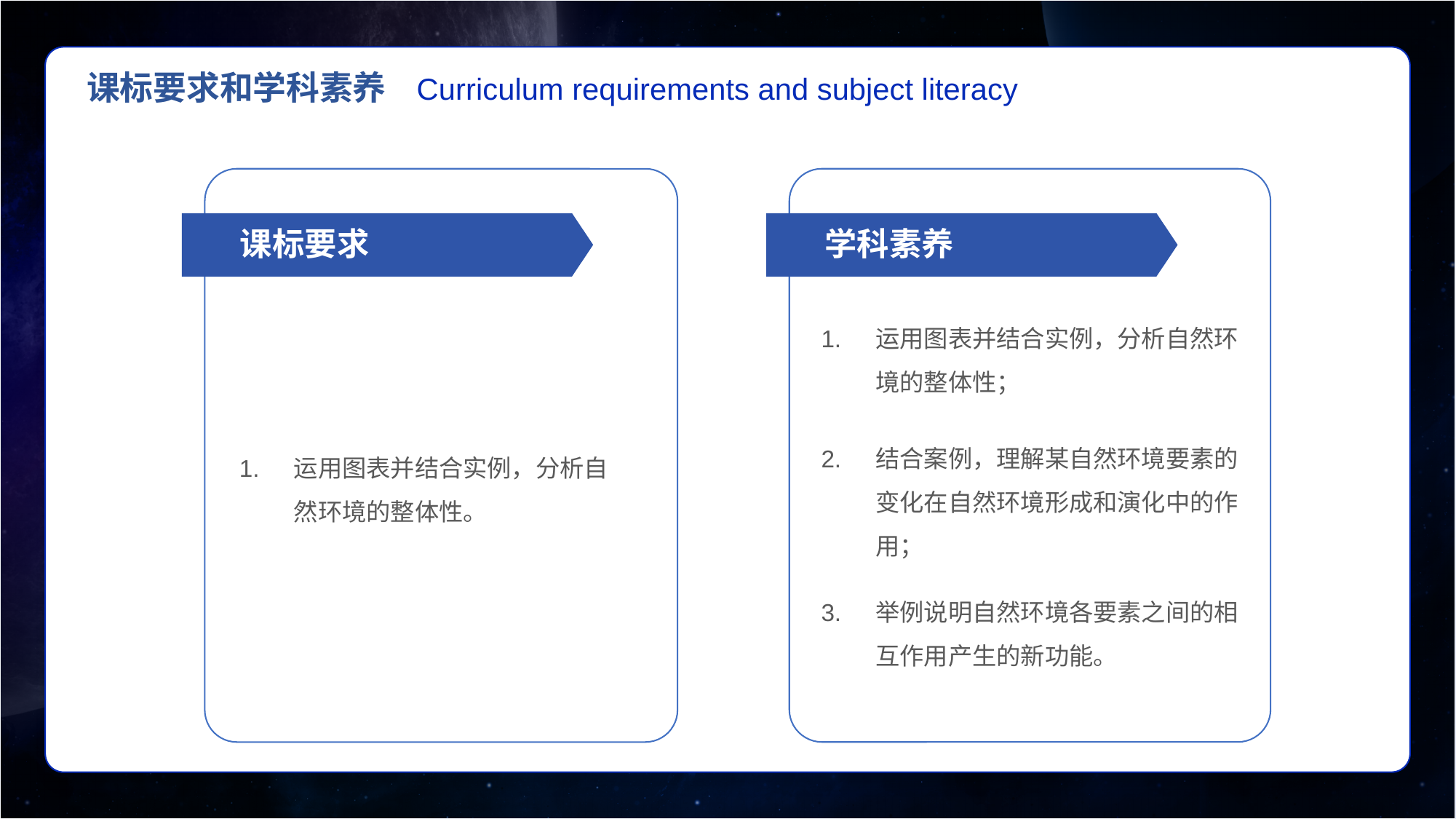

Curriculum requirements and subject literacy
课标要求和学科素养

课标要求
学科素养
运用图表并结合实例，分析自然环境的整体性；

运用图表并结合实例，分析自然环境的整体性。
结合案例，理解某自然环境要素的变化在自然环境形成和演化中的作用；
举例说明自然环境各要素之间的相互作用产生的新功能。